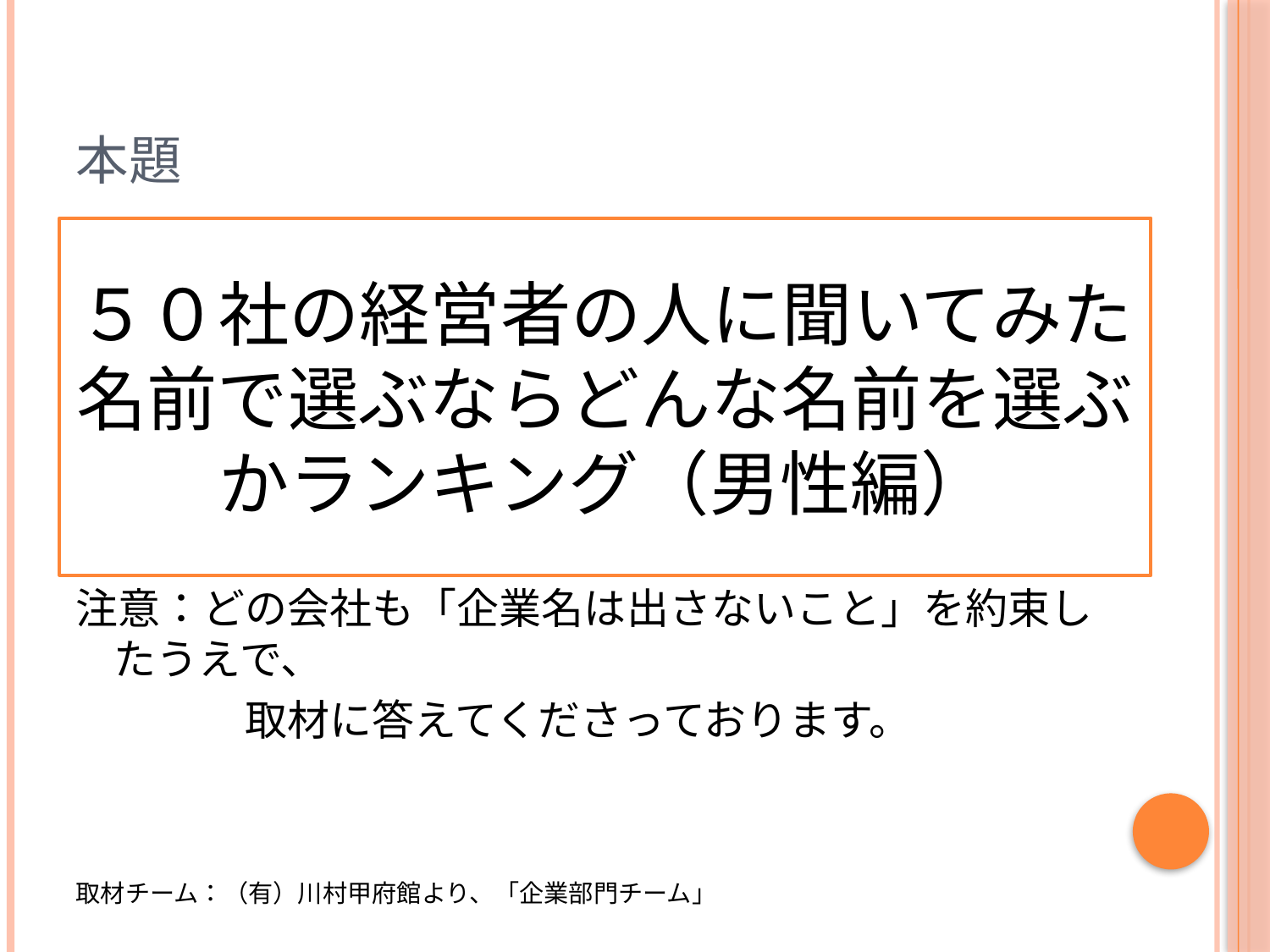

# 本題
５０社の経営者の人に聞いてみた
名前で選ぶならどんな名前を選ぶかランキング（男性編）
注意：どの会社も「企業名は出さないこと」を約束したうえで、
　　　　取材に答えてくださっております。

取材チーム：（有）川村甲府館より、「企業部門チーム」